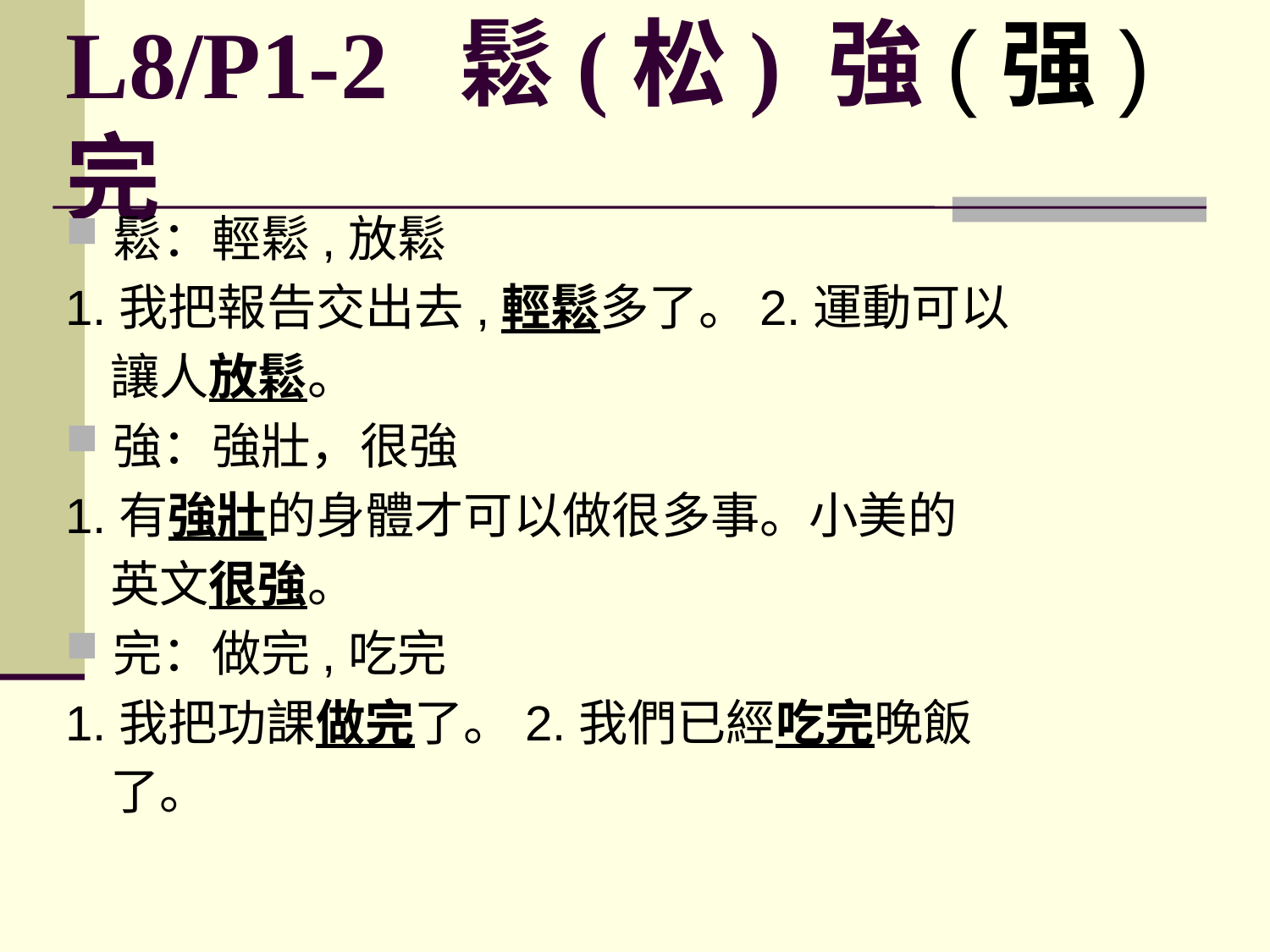

# L8/P1-2  鬆(松) 強(强) 完
鬆：輕鬆,放鬆
1.我把報告交出去,輕鬆多了。2.運動可以
   讓人放鬆。
強：強壯，很強
1.有強壯的身體才可以做很多事。小美的
   英文很強。
完：做完,吃完
1.我把功課做完了。2.我們已經吃完晚飯
   了。